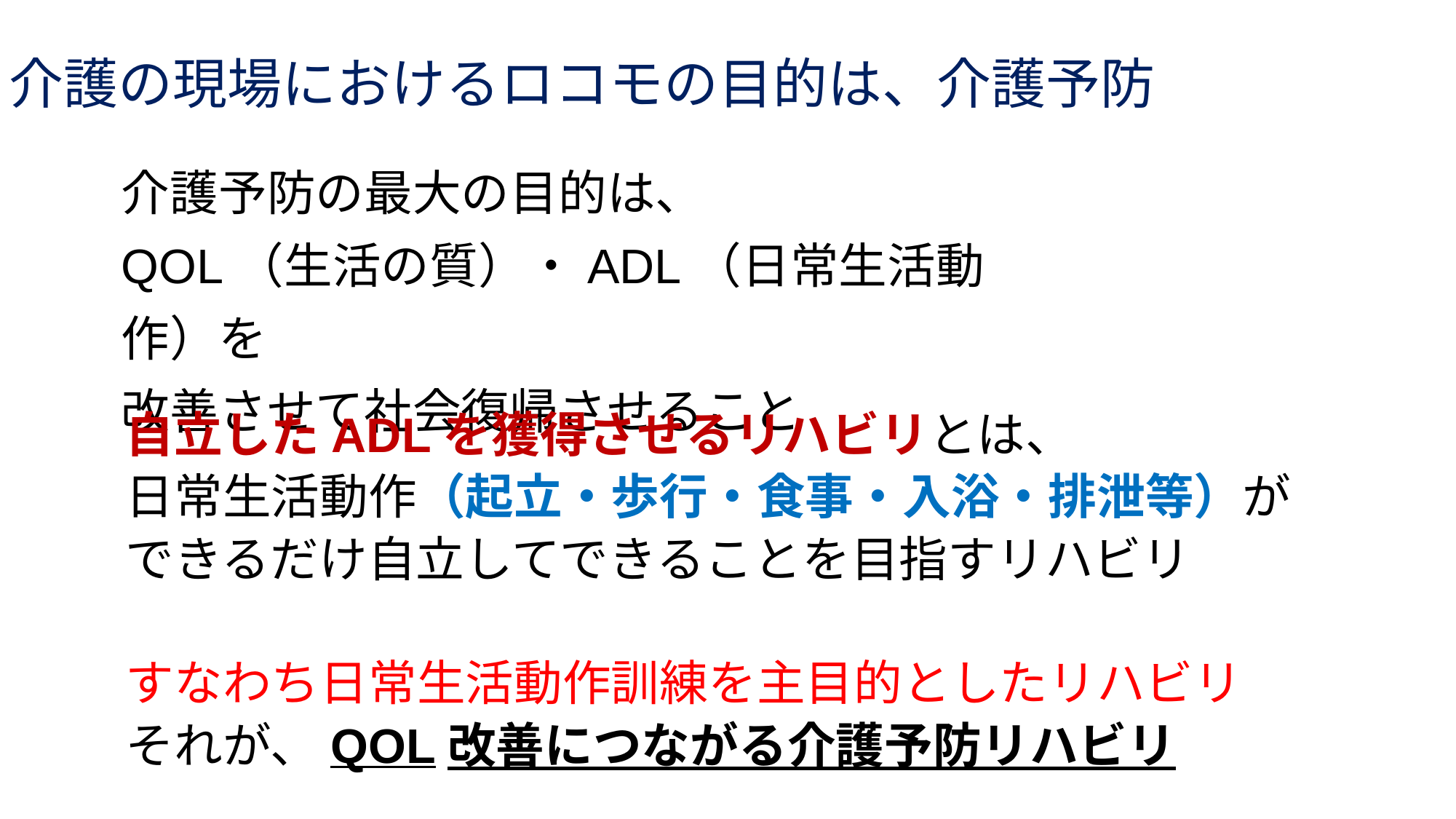

介護の現場におけるロコモの目的は、介護予防
介護予防の最大の目的は、
QOL（生活の質）・ADL（日常生活動作）を
改善させて社会復帰させること
自立したADLを獲得させるリハビリとは、
日常生活動作（起立・歩行・食事・入浴・排泄等）が
できるだけ自立してできることを目指すリハビリ

すなわち日常生活動作訓練を主目的としたリハビリ
それが、QOL改善につながる介護予防リハビリ